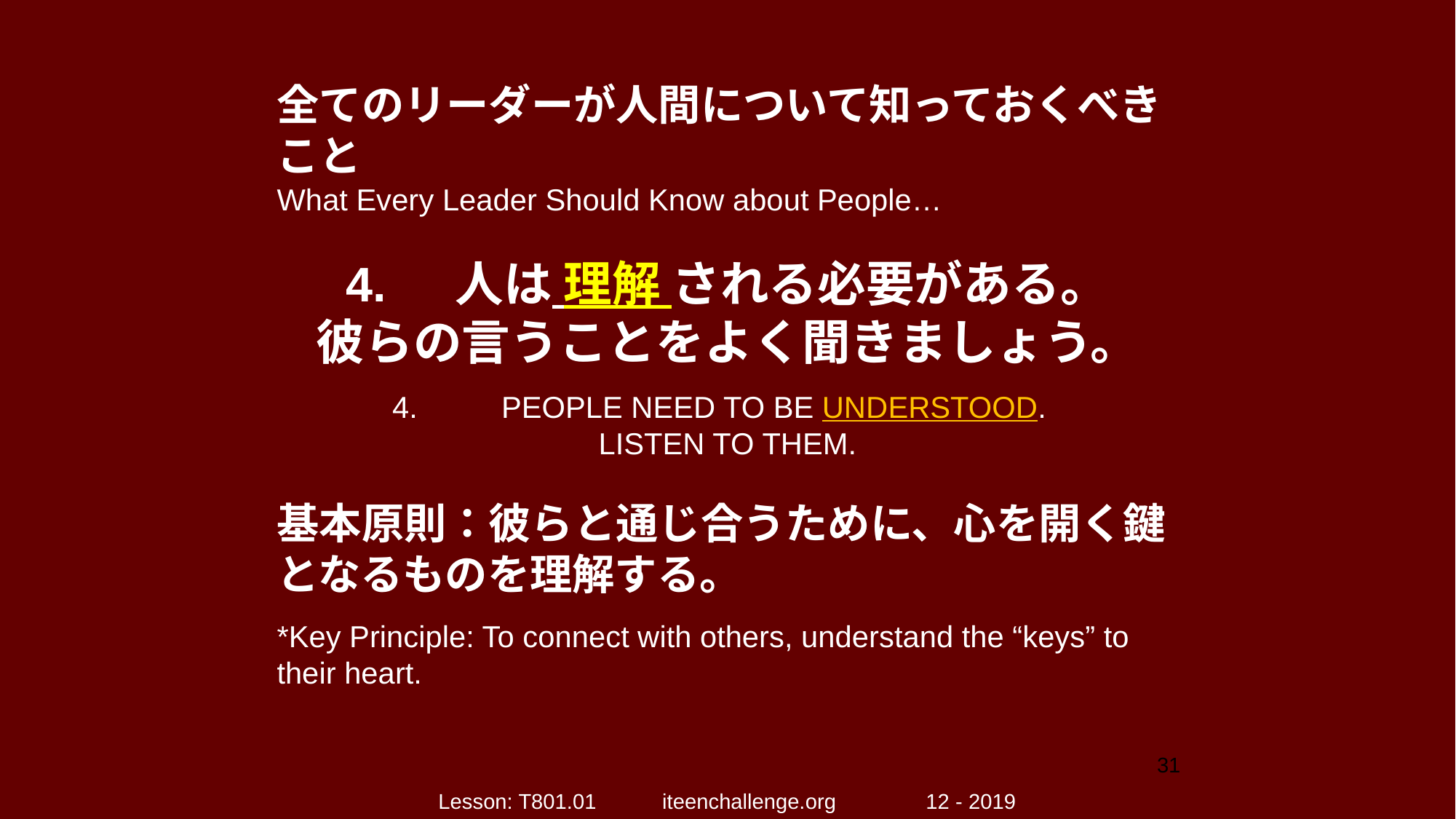

全てのリーダーが人間について知っておくべきこと
What Every Leader Should Know about People…

4.	人は 理解 される必要がある。
彼らの言うことをよく聞きましょう。
4.	PEOPLE NEED TO BE UNDERSTOOD.
LISTEN TO THEM.

基本原則：彼らと通じ合うために、心を開く鍵となるものを理解する。
*Key Principle: To connect with others, understand the “keys” to their heart.
31
Lesson: T801.01           iteenchallenge.org               12 - 2019